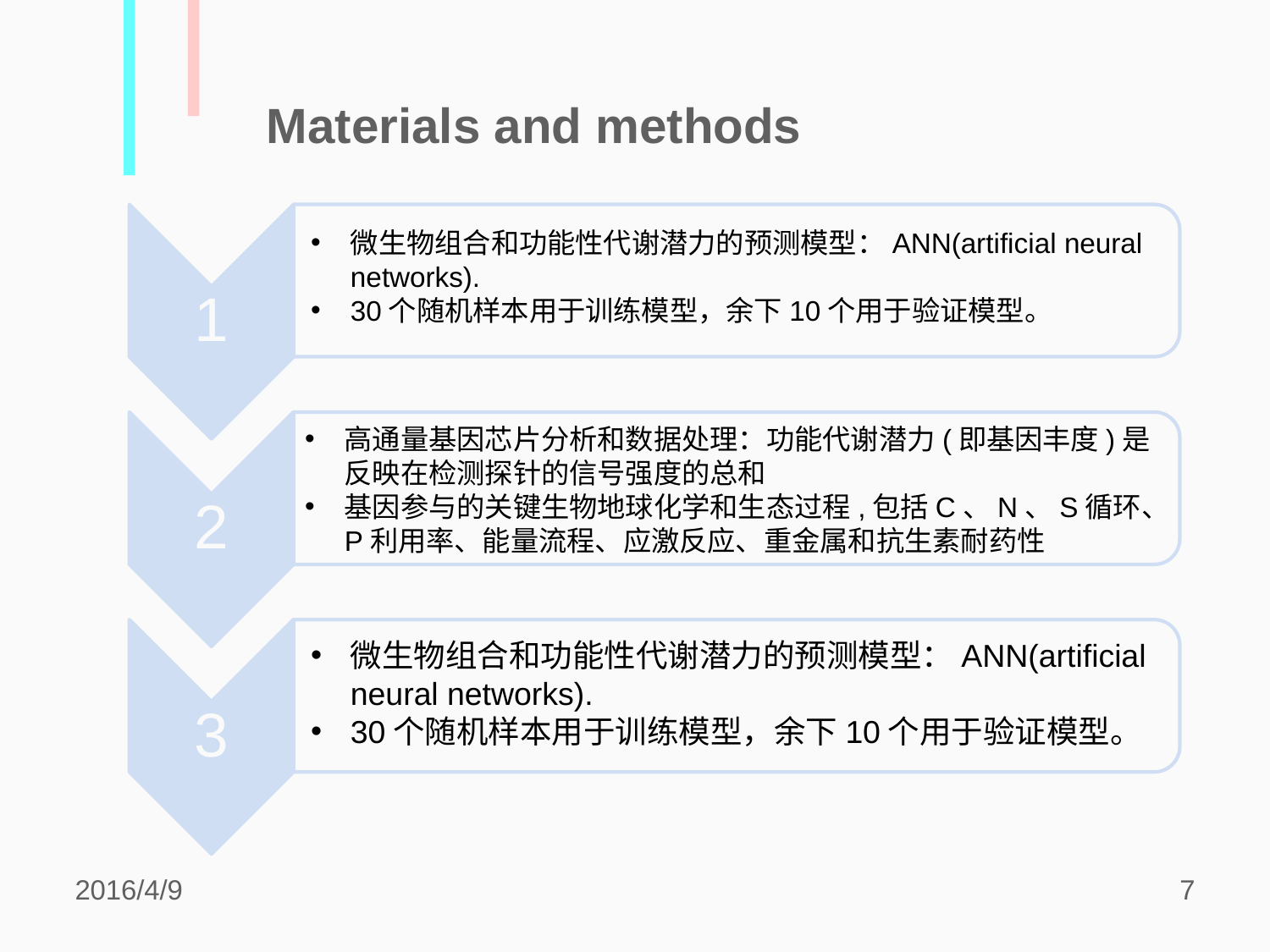

Materials and methods
1
2

3

微生物组合和功能性代谢潜力的预测模型：ANN(artificial neural networks).
30个随机样本用于训练模型，余下10个用于验证模型。
高通量基因芯片分析和数据处理：功能代谢潜力(即基因丰度)是反映在检测探针的信号强度的总和
基因参与的关键生物地球化学和生态过程,包括C、N、S循环、P利用率、能量流程、应激反应、重金属和抗生素耐药性

微生物组合和功能性代谢潜力的预测模型：ANN(artificial neural networks).
30个随机样本用于训练模型，余下10个用于验证模型。

2016/4/9
7